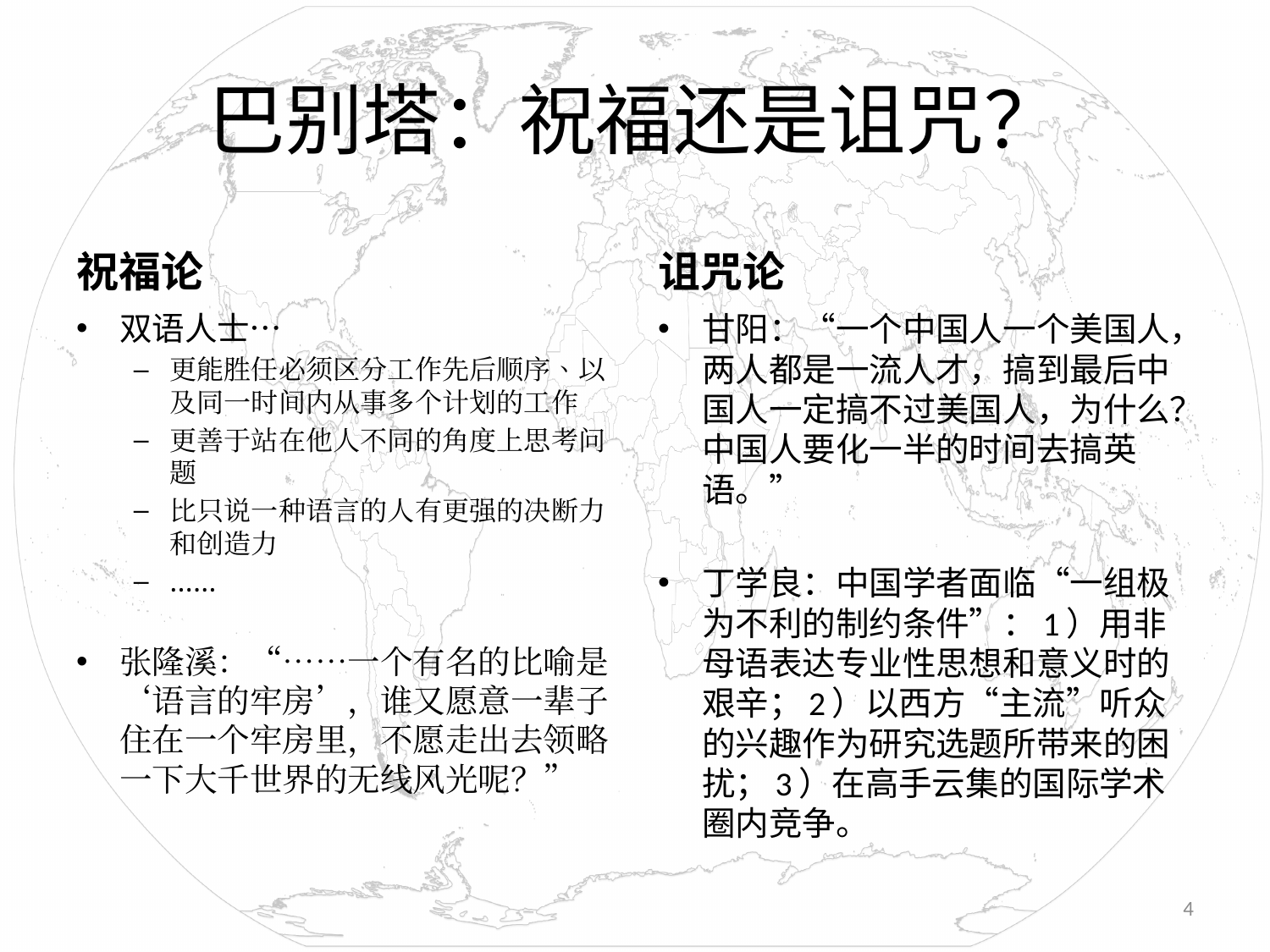

# 巴别塔：祝福还是诅咒？
祝福论
诅咒论
双语人士…
更能胜任必须区分工作先后顺序、以及同一时间内从事多个计划的工作
更善于站在他人不同的角度上思考问题
比只说一种语言的人有更强的决断力和创造力
……

张隆溪：“……一个有名的比喻是‘语言的牢房’，谁又愿意一辈子住在一个牢房里，不愿走出去领略一下大千世界的无线风光呢？”
甘阳：“一个中国人一个美国人，两人都是一流人才，搞到最后中国人一定搞不过美国人，为什么？中国人要化一半的时间去搞英语。”

丁学良：中国学者面临“一组极为不利的制约条件”：1）用非母语表达专业性思想和意义时的艰辛；2）以西方“主流”听众的兴趣作为研究选题所带来的困扰；3）在高手云集的国际学术圈内竞争。
4